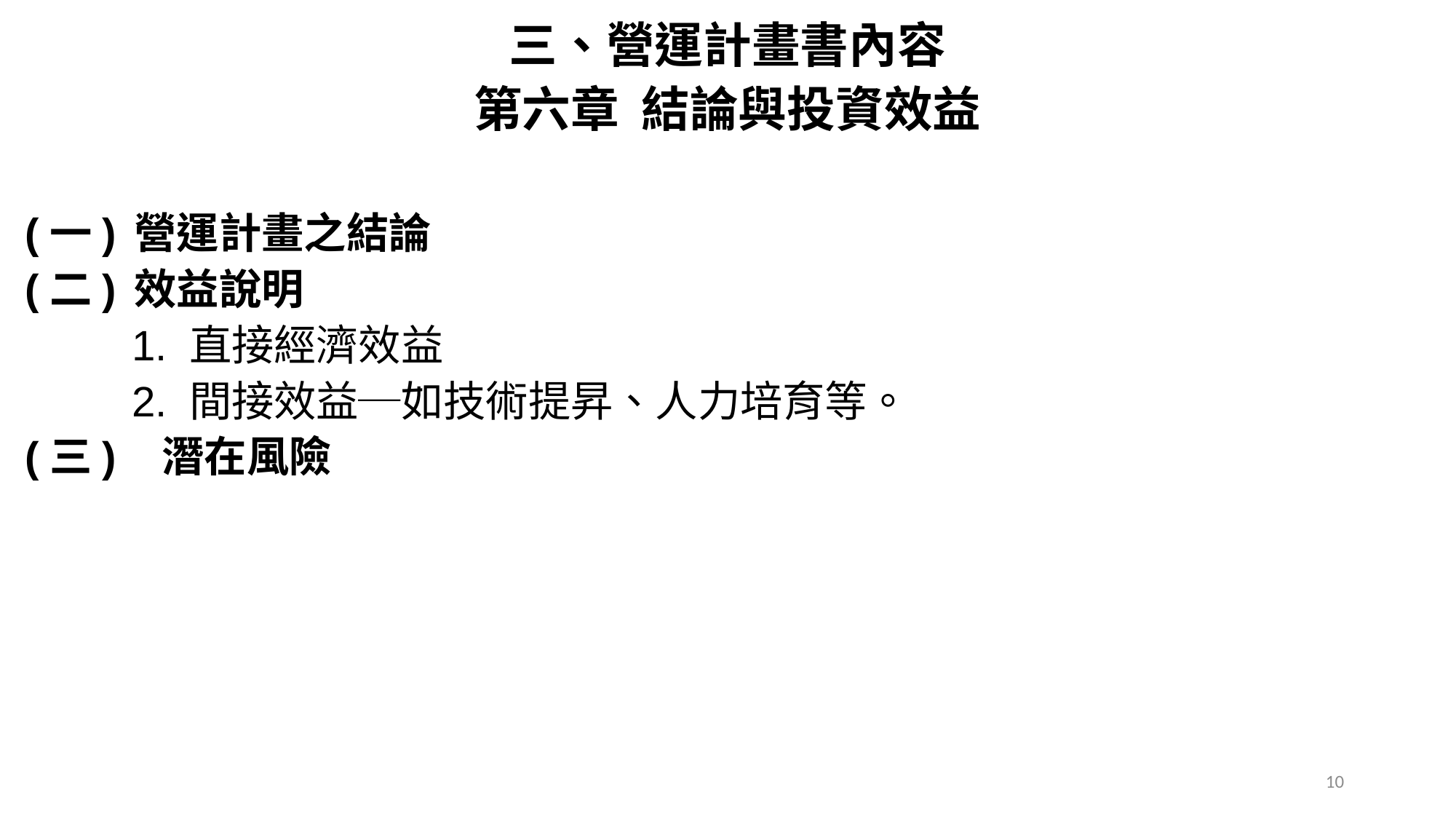

三、營運計畫書內容
第六章  結論與投資效益

(一)	營運計畫之結論
(二)	效益說明
         1. 直接經濟效益
         2. 間接效益─如技術提昇、人力培育等。
(三)   潛在風險
10